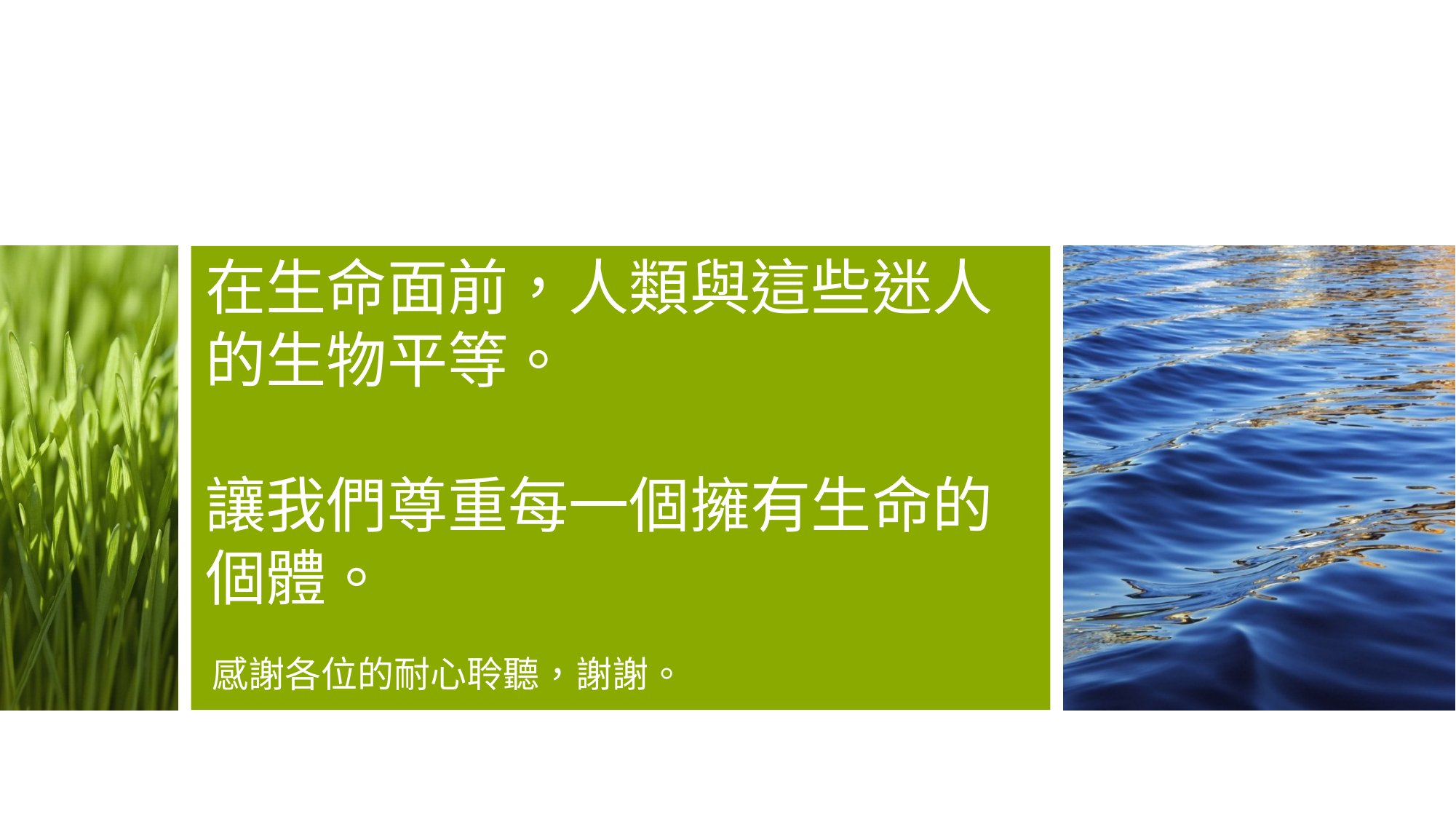

# 在生命面前，人類與這些迷人的生物平等。 讓我們尊重每一個擁有生命的個體。
感謝各位的耐心聆聽，謝謝。